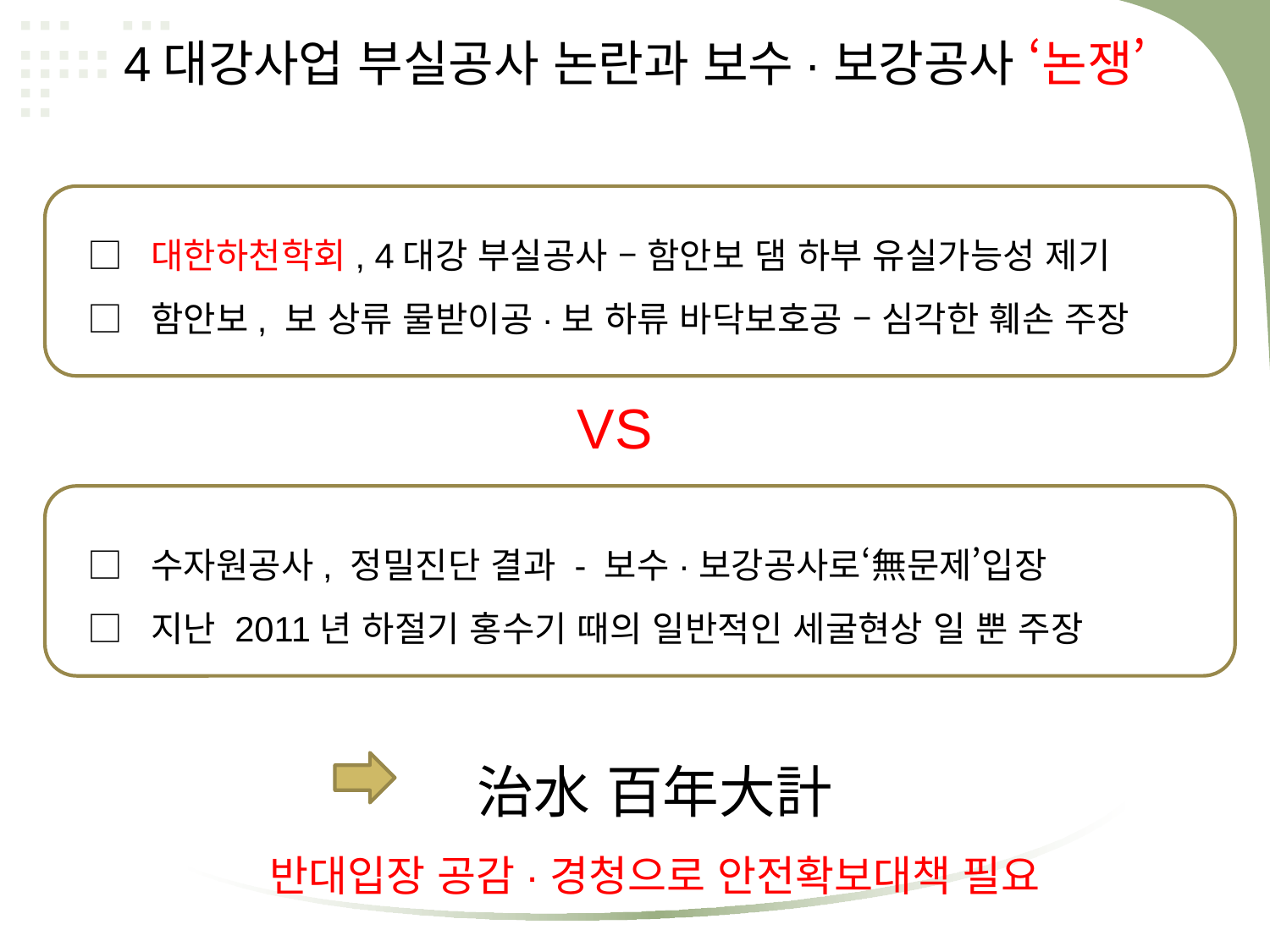

4대강사업 부실공사 논란과 보수·보강공사 ‘논쟁’

□  대한하천학회, 4대강 부실공사 – 함안보 댐 하부 유실가능성 제기
□  함안보, 보 상류 물받이공·보 하류 바닥보호공 – 심각한 훼손 주장
VS

□  수자원공사, 정밀진단 결과 - 보수·보강공사로‘無문제’입장
□  지난 2011년 하절기 홍수기 때의 일반적인 세굴현상 일 뿐 주장
治水 百年大計
반대입장 공감·경청으로 안전확보대책 필요